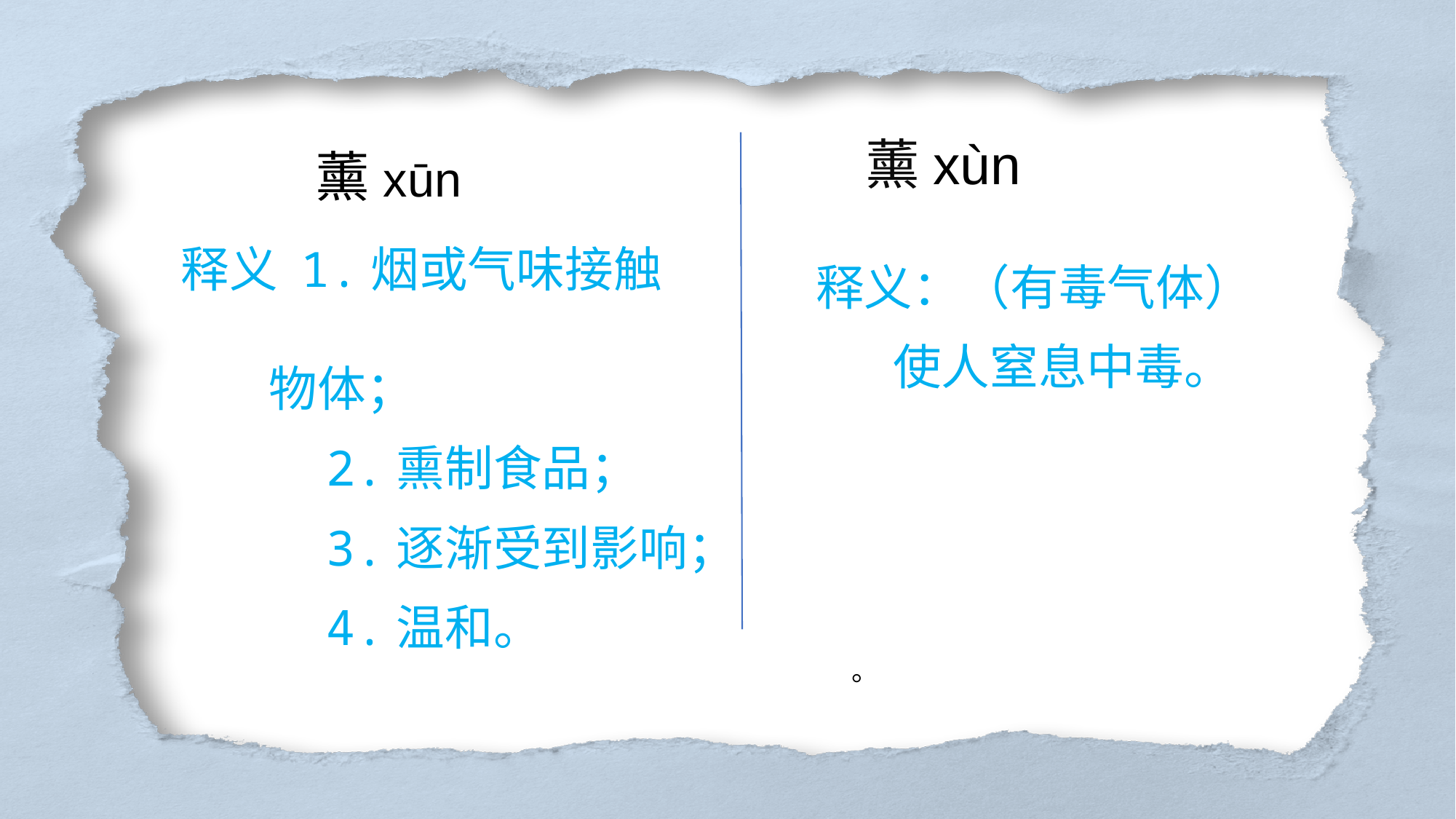

释义 1.烟或气味接触

       物体；

     2.熏制食品；

     3.逐渐受到影响；

     4.温和。
  薰xūn
   薰xùn

释义：（有毒气体）

      使人窒息中毒。
。